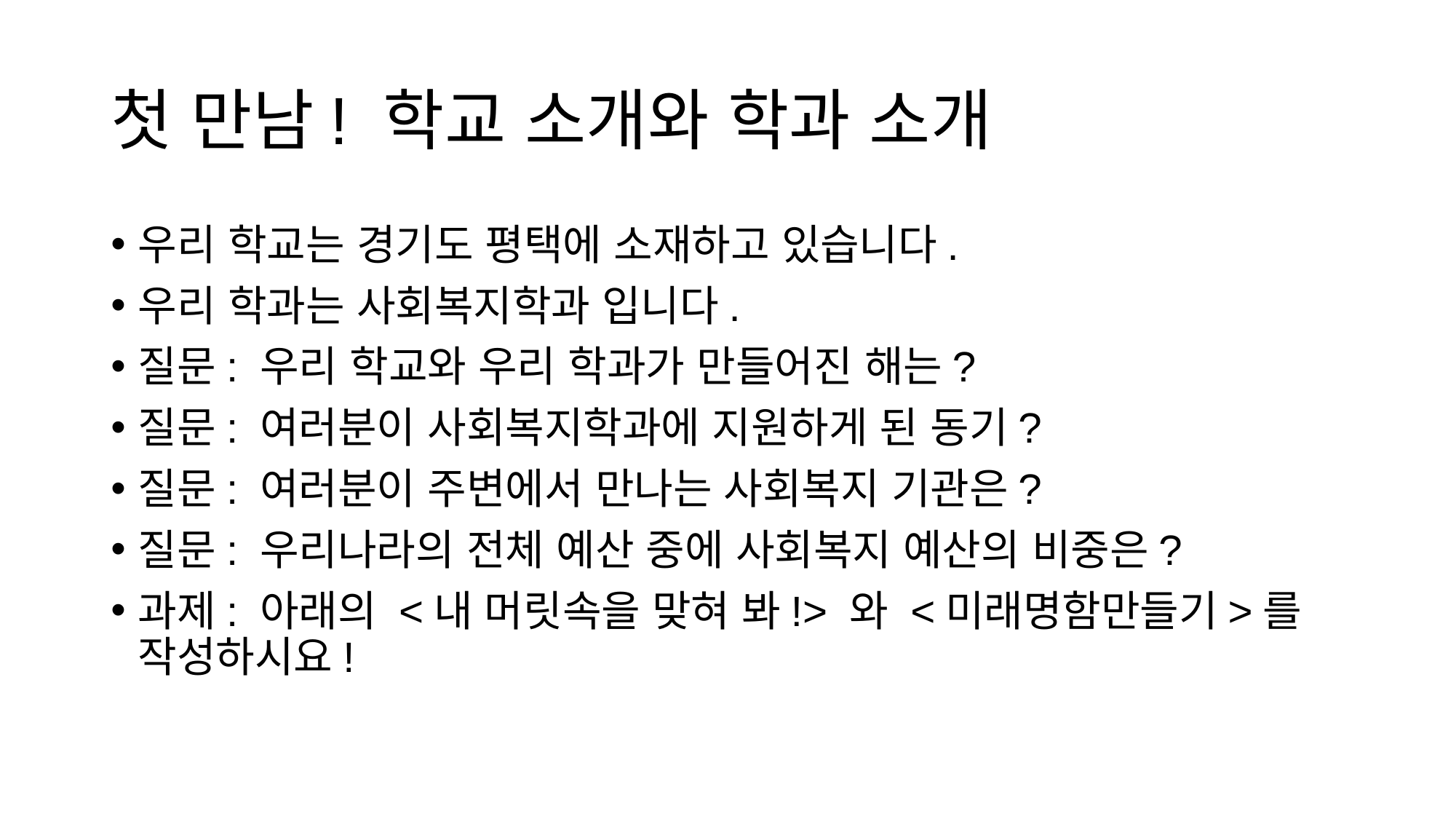

# 첫 만남! 학교 소개와 학과 소개
우리 학교는 경기도 평택에 소재하고 있습니다.
우리 학과는 사회복지학과 입니다.
질문: 우리 학교와 우리 학과가 만들어진 해는?
질문: 여러분이 사회복지학과에 지원하게 된 동기?
질문: 여러분이 주변에서 만나는 사회복지 기관은?
질문: 우리나라의 전체 예산 중에 사회복지 예산의 비중은?
과제: 아래의 <내 머릿속을 맞혀 봐!> 와 <미래명함만들기>를 작성하시요!